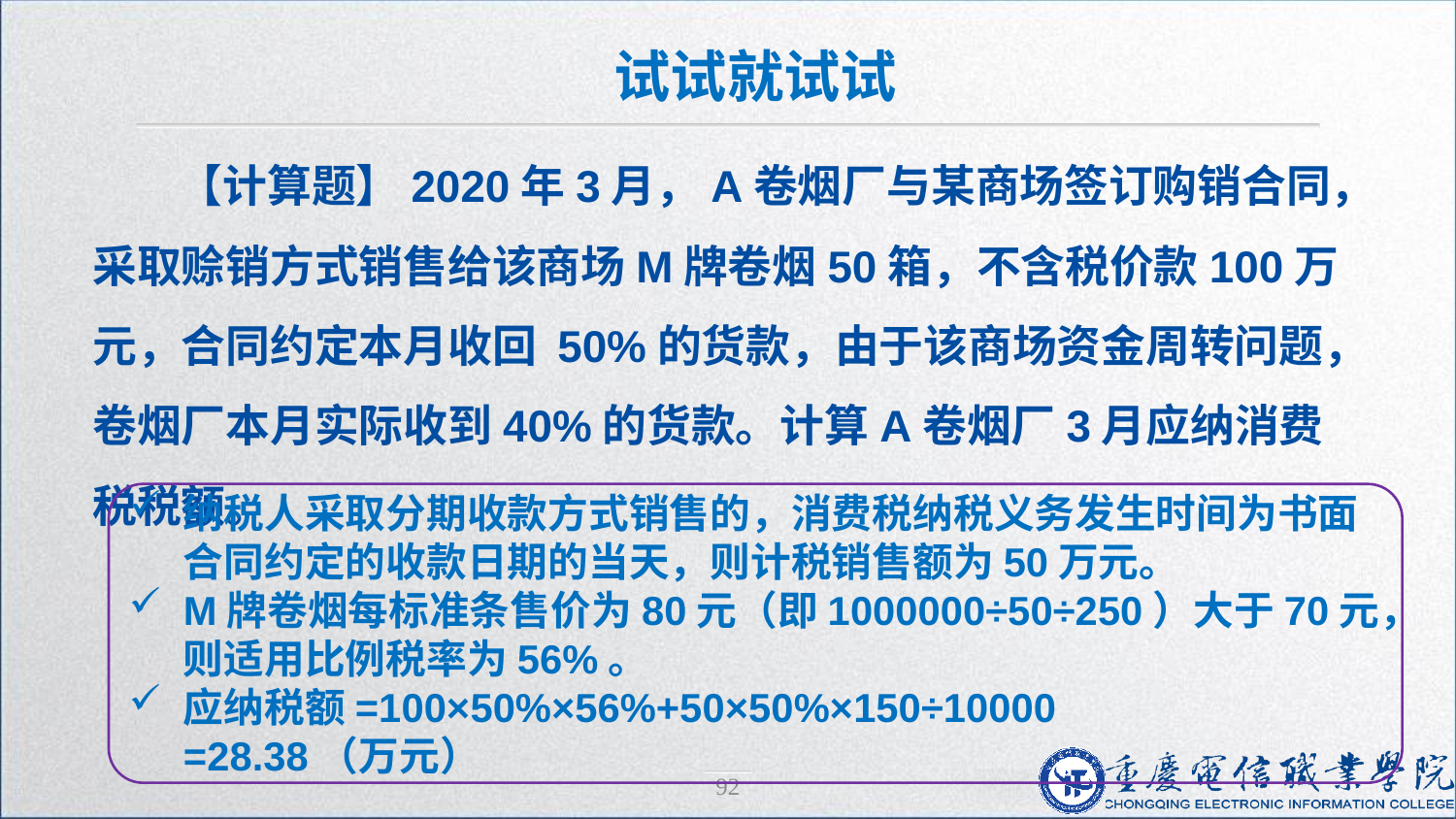

试试就试试
【计算题】2020年3月，A卷烟厂与某商场签订购销合同，采取赊销方式销售给该商场M牌卷烟50箱，不含税价款100万元，合同约定本月收回 50%的货款，由于该商场资金周转问题，卷烟厂本月实际收到40%的货款。计算A卷烟厂3月应纳消费税税额。

纳税人采取分期收款方式销售的，消费税纳税义务发生时间为书面合同约定的收款日期的当天，则计税销售额为50万元。
M牌卷烟每标准条售价为80元（即1000000÷50÷250）大于70元，则适用比例税率为56%。
应纳税额=100×50%×56%+50×50%×150÷10000                =28.38（万元）
92